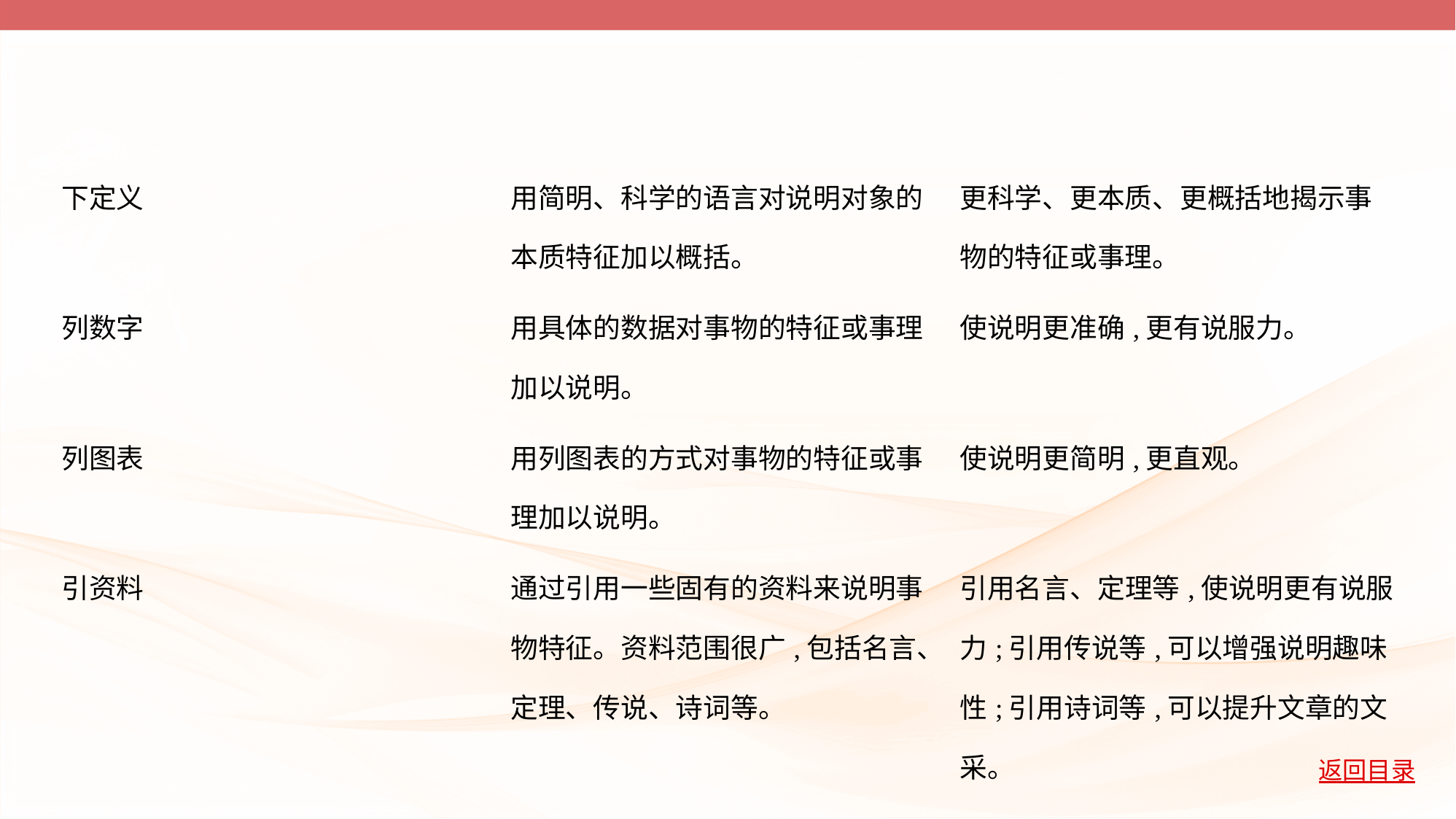

| 下定义 | 用简明、科学的语言对说明对象的 本质特征加以概括。 | 更科学、更本质、更概括地揭示事 物的特征或事理。 |
| --- | --- | --- |
| 列数字 | 用具体的数据对事物的特征或事理 加以说明。 | 使说明更准确,更有说服力。 |
| 列图表 | 用列图表的方式对事物的特征或事 理加以说明。 | 使说明更简明,更直观。 |
| 引资料 | 通过引用一些固有的资料来说明事 物特征。资料范围很广,包括名言、 定理、传说、诗词等。 | 引用名言、定理等,使说明更有说服 力;引用传说等,可以增强说明趣味 性;引用诗词等,可以提升文章的文 采。 |